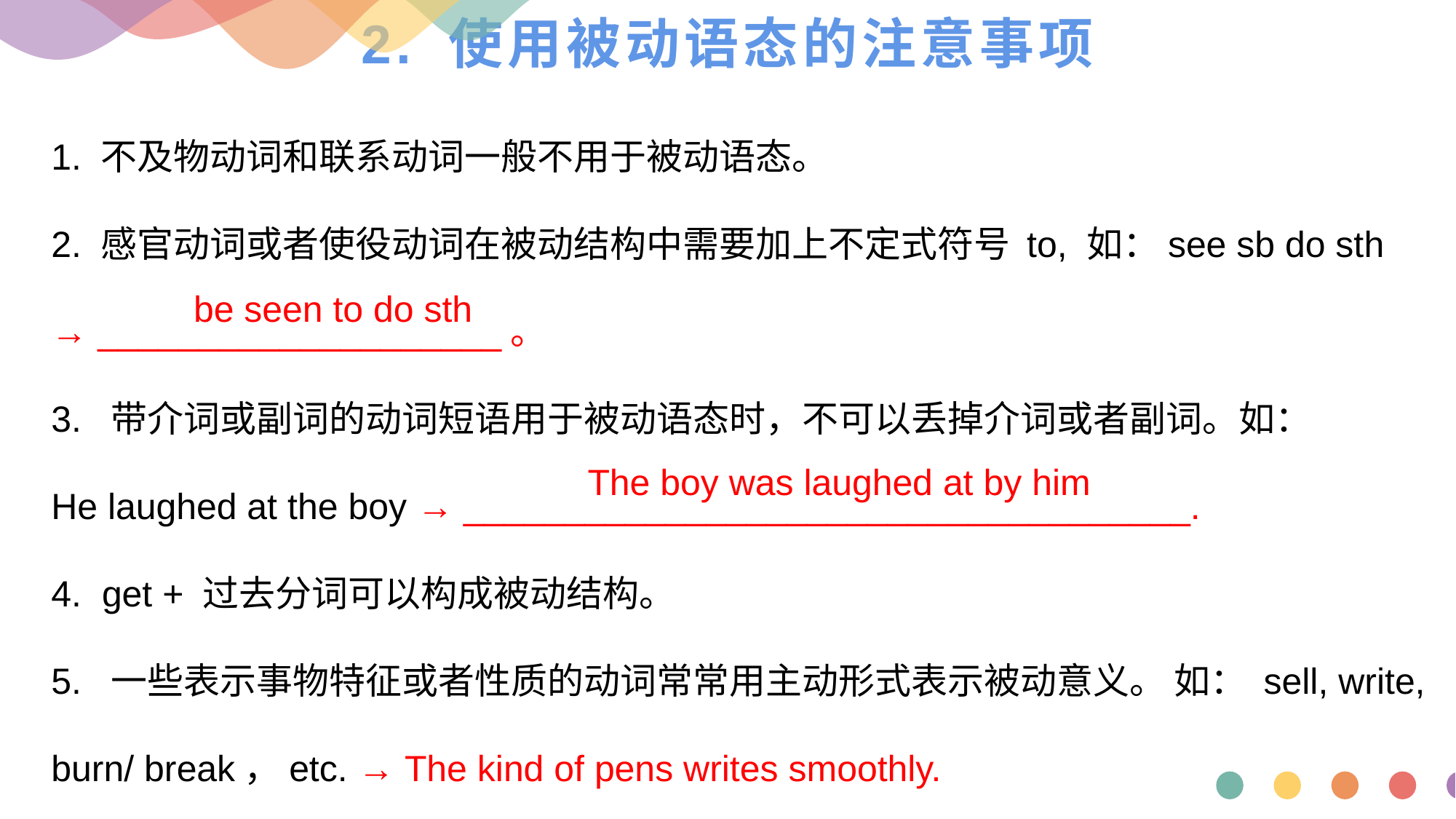

# 2. 使用被动语态的注意事项
1. 不及物动词和联系动词一般不用于被动语态。
2. 感官动词或者使役动词在被动结构中需要加上不定式符号 to, 如：see sb do sth      → ____________________。
3.  带介词或副词的动词短语用于被动语态时，不可以丢掉介词或者副词。如：
He laughed at the boy → ____________________________________.
4.  get + 过去分词可以构成被动结构。
5.  一些表示事物特征或者性质的动词常常用主动形式表示被动意义。 如： sell, write, burn/ break，etc. → The kind of pens writes smoothly.
 be seen to do sth

The boy was laughed at by him